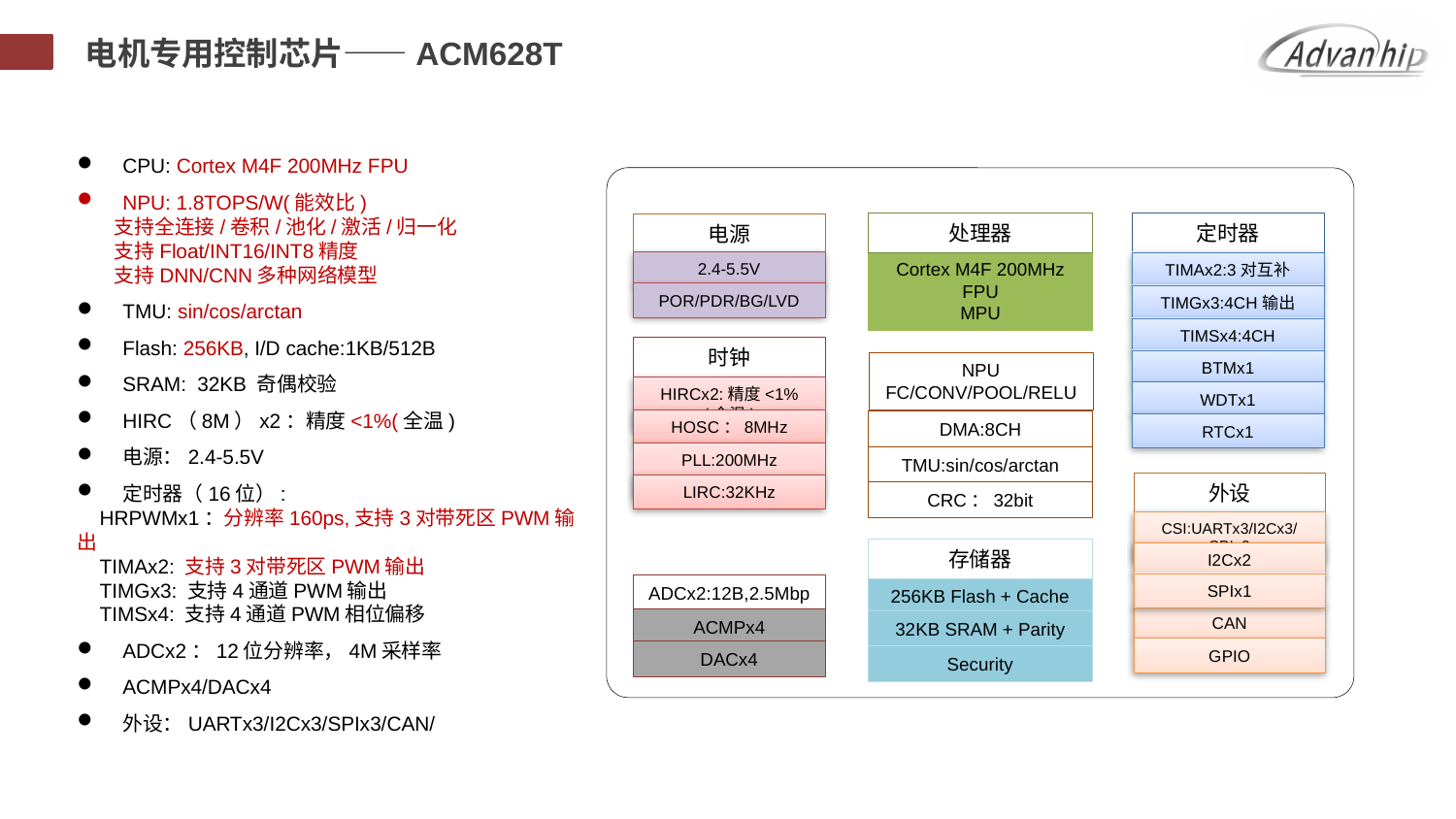

电机专用控制芯片——ACM628T
CPU: Cortex M4F 200MHz FPU
NPU: 1.8TOPS/W(能效比)
       支持全连接/卷积/池化/激活/归一化
       支持Float/INT16/INT8精度
       支持DNN/CNN多种网络模型
TMU: sin/cos/arctan
Flash: 256KB, I/D cache:1KB/512B
SRAM:  32KB 奇偶校验
HIRC（8M）x2：精度<1%(全温)
电源：2.4-5.5V
定时器（16位）:
    HRPWMx1：分辨率160ps,支持3对带死区PWM输出
    TIMAx2: 支持3对带死区PWM输出
    TIMGx3: 支持4通道PWM输出
    TIMSx4: 支持4通道PWM相位偏移
ADCx2：12位分辨率，4M采样率
ACMPx4/DACx4
外设：UARTx3/I2Cx3/SPIx3/CAN/

处理器
定时器
电源
Cortex M4F 200MHz
FPU
MPU
2.4-5.5V
TIMAx2:3对互补
POR/PDR/BG/LVD
TIMGx3:4CH输出
TIMSx4:4CH
时钟
BTMx1
NPU
FC/CONV/POOL/RELU
HIRCx2:精度<1%(全温)
WDTx1
HOSC：8MHz
DMA:8CH
RTCx1
PLL:200MHz

TMU:sin/cos/arctan
外设
LIRC:32KHz
CRC：32bit
CSI:UARTx3/I2Cx3/SPIx3
存储器
I2Cx2
SPIx1
ADCx2:12B,2.5Mbps
256KB Flash + Cache
CAN
ACMPx4
32KB SRAM + Parity
GPIO
DACx4
Security